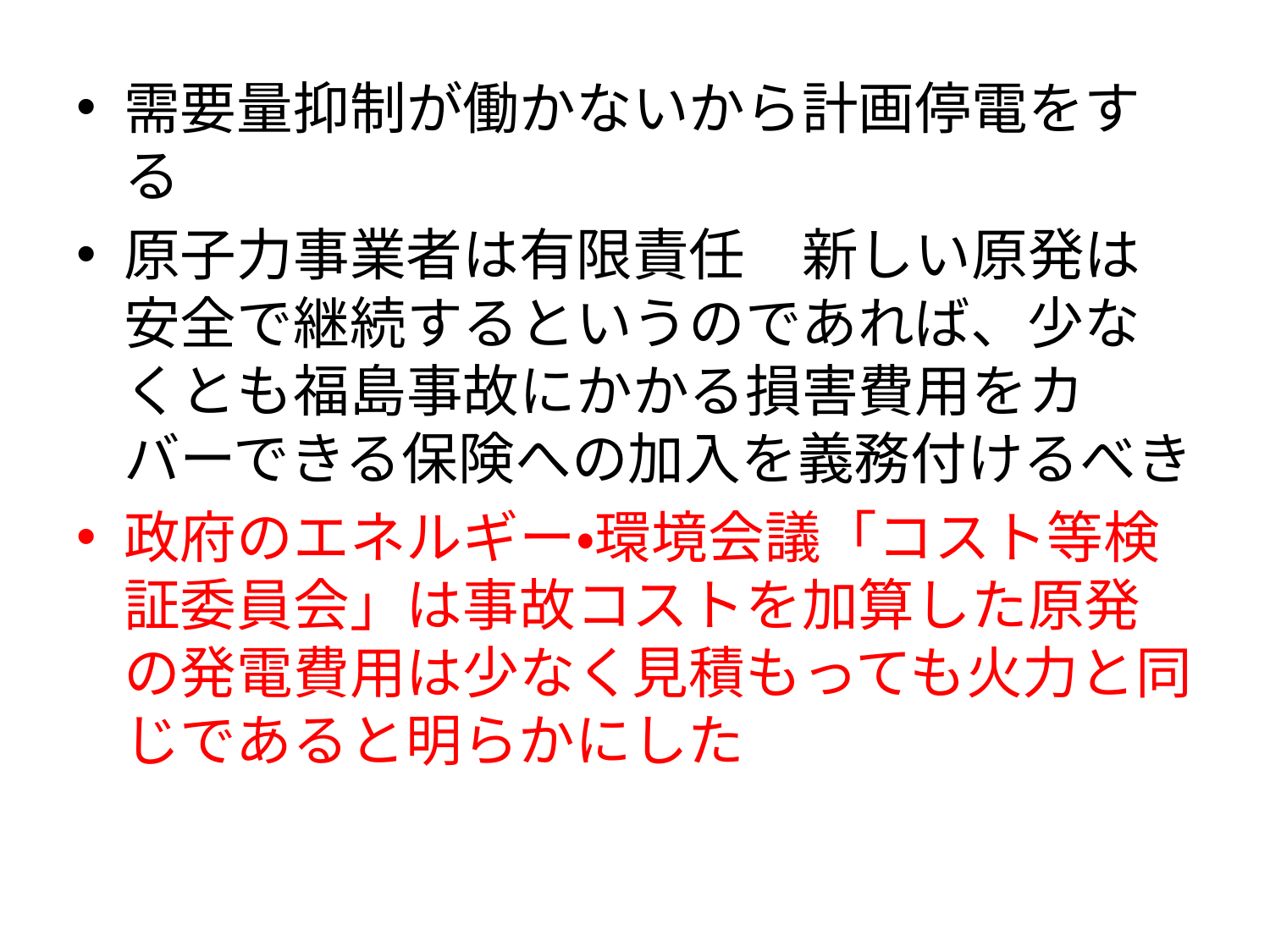

需要量抑制が働かないから計画停電をする
原子力事業者は有限責任　新しい原発は安全で継続するというのであれば、少なくとも福島事故にかかる損害費用をカバーできる保険への加入を義務付けるべき
政府のエネルギー・環境会議「コスト等検証委員会」は事故コストを加算した原発の発電費用は少なく見積もっても火力と同じであると明らかにした